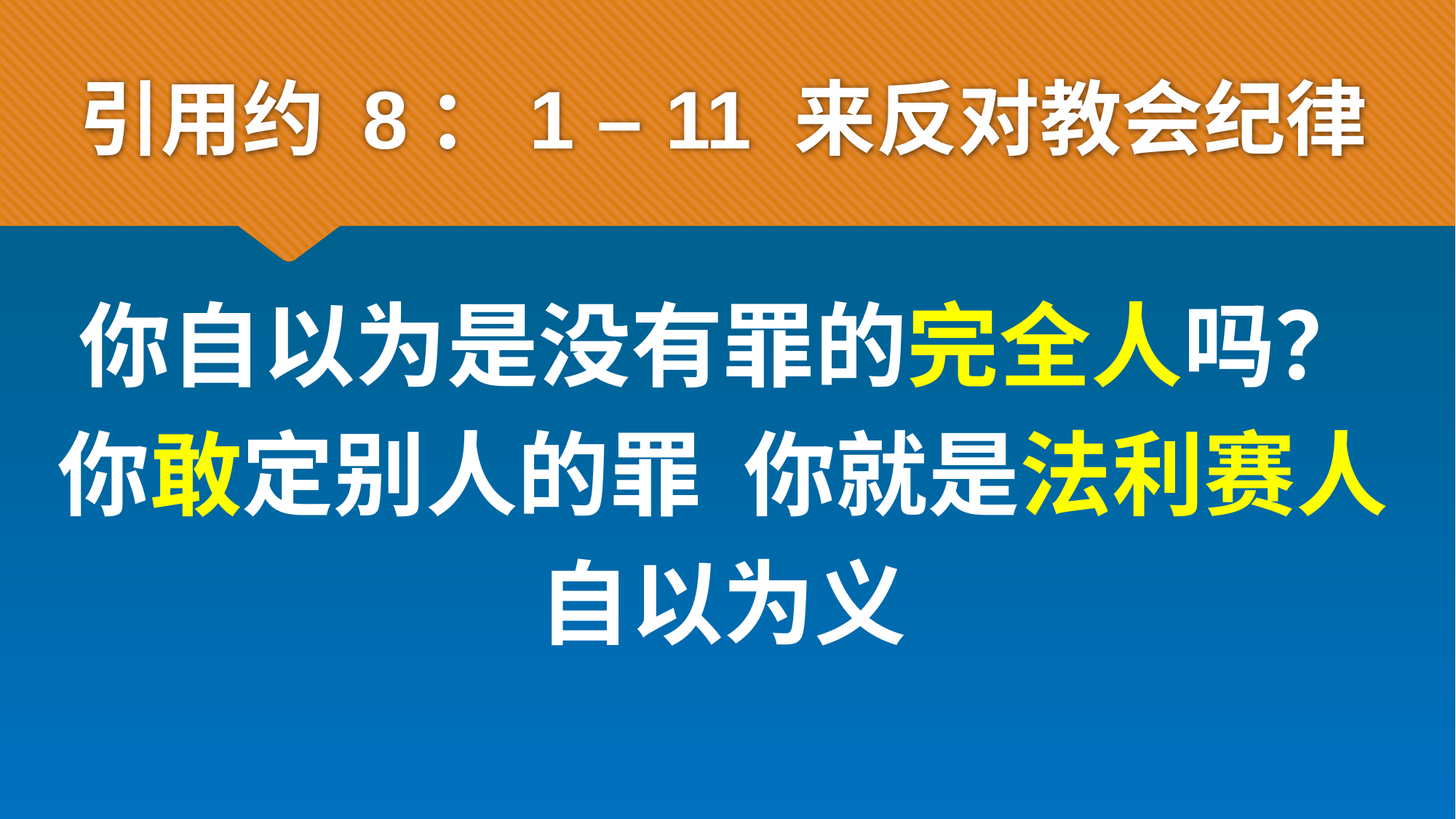

# 引用约 8：1 – 11 来反对教会纪律
你自以为是没有罪的完全人吗？
你敢定别人的罪  你就是法利赛人
自以为义